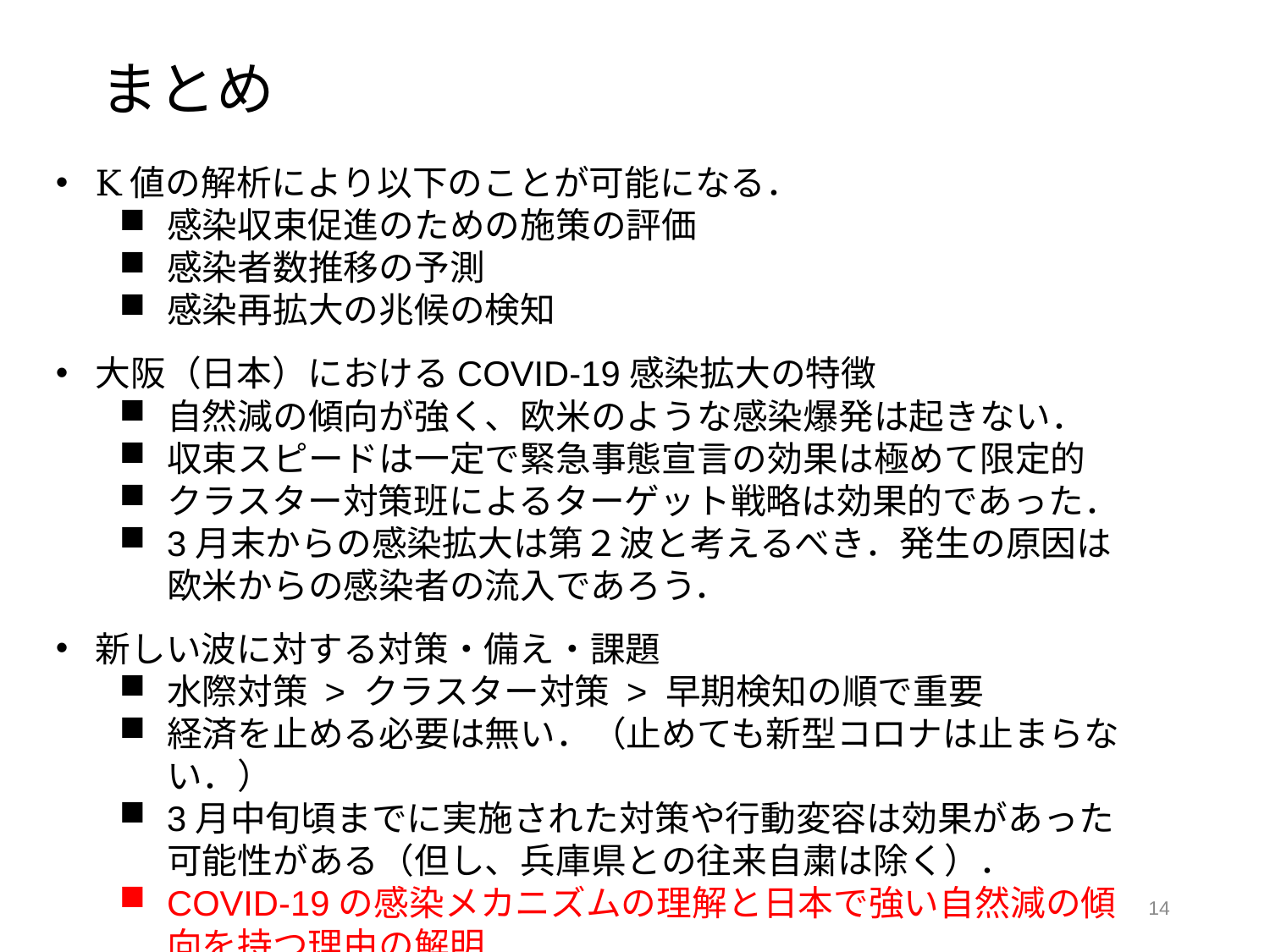

# まとめ

K値の解析により以下のことが可能になる．
感染収束促進のための施策の評価
感染者数推移の予測
感染再拡大の兆候の検知

大阪（日本）におけるCOVID-19感染拡大の特徴
自然減の傾向が強く、欧米のような感染爆発は起きない．
収束スピードは一定で緊急事態宣言の効果は極めて限定的
クラスター対策班によるターゲット戦略は効果的であった．
3月末からの感染拡大は第２波と考えるべき．発生の原因は欧米からの感染者の流入であろう．

新しい波に対する対策・備え・課題
水際対策 > クラスター対策 > 早期検知の順で重要
経済を止める必要は無い．（止めても新型コロナは止まらない．）
3月中旬頃までに実施された対策や行動変容は効果があった可能性がある（但し、兵庫県との往来自粛は除く）．
COVID-19の感染メカニズムの理解と日本で強い自然減の傾向を持つ理由の解明
14